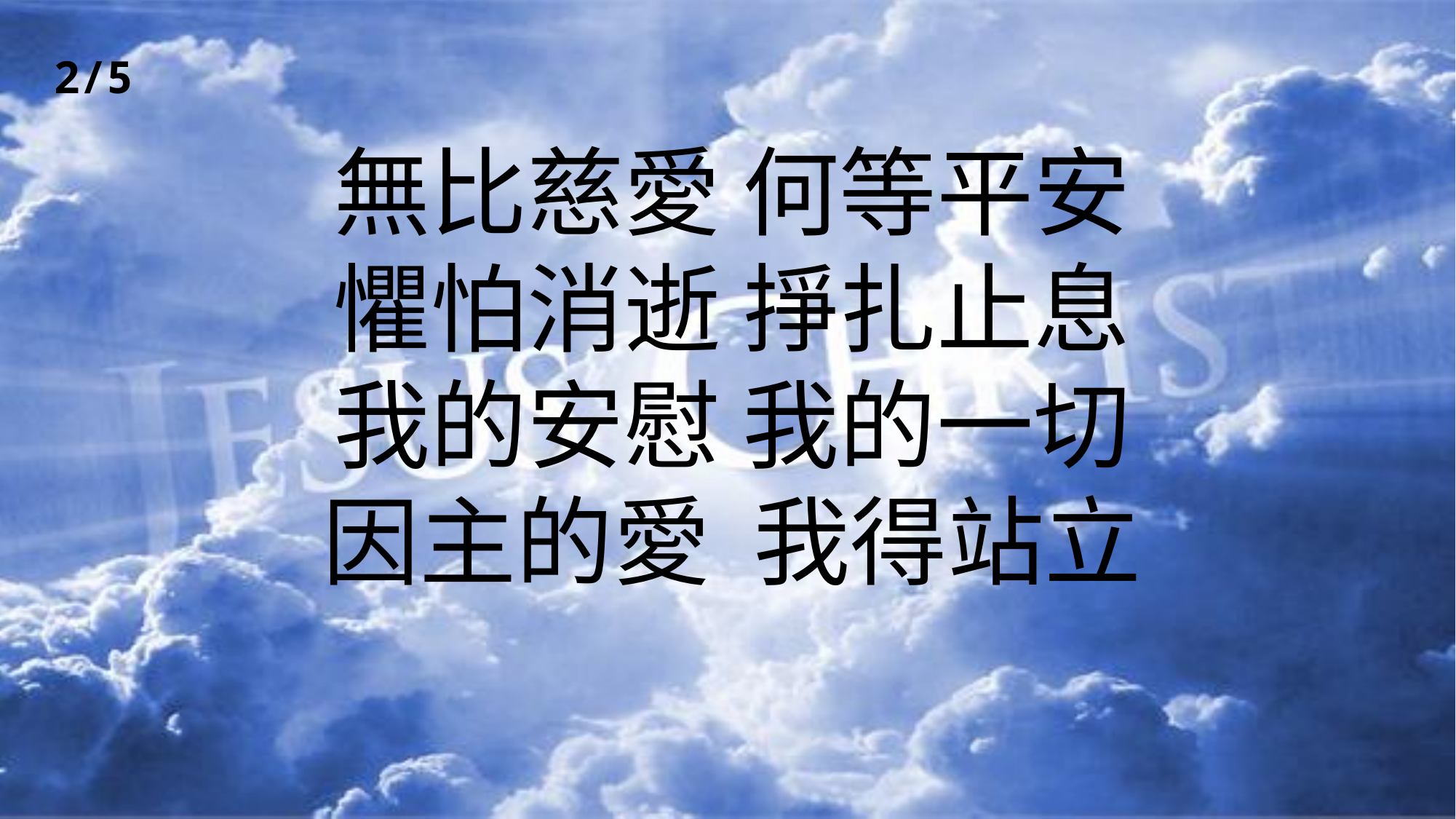

2/5
# 無比慈愛 何等平安 懼怕消逝 掙扎止息 我的安慰 我的一切 因主的愛  我得站立